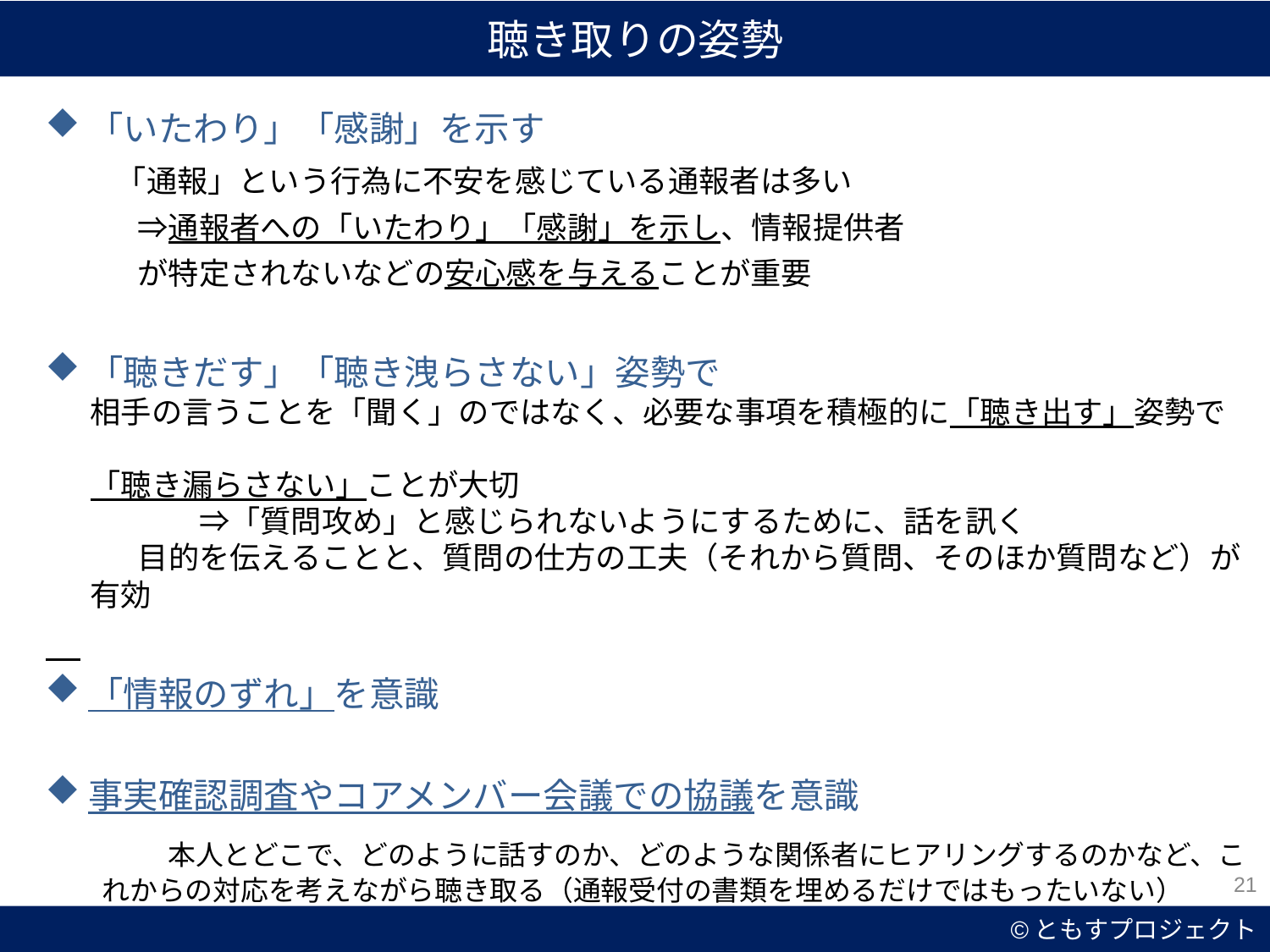

聴き取りの姿勢
「いたわり」「感謝」を示す
　　「通報」という行為に不安を感じている通報者は多い
　　　⇒通報者への「いたわり」「感謝」を示し、情報提供者
　　　が特定されないなどの安心感を与えることが重要

「聴きだす」「聴き洩らさない」姿勢で
相手の言うことを「聞く」のではなく、必要な事項を積極的に「聴き出す」姿勢で
「聴き漏らさない」ことが大切
　　　　　⇒「質問攻め」と感じられないようにするために、話を訊く
　　　目的を伝えることと、質問の仕方の工夫（それから質問、そのほか質問など）が有効

「情報のずれ」を意識

事実確認調査やコアメンバー会議での協議を意識
　　　本人とどこで、どのように話すのか、どのような関係者にヒアリングするのかなど、これからの対応を考えながら聴き取る（通報受付の書類を埋めるだけではもったいない）

21
©ともすプロジェクト